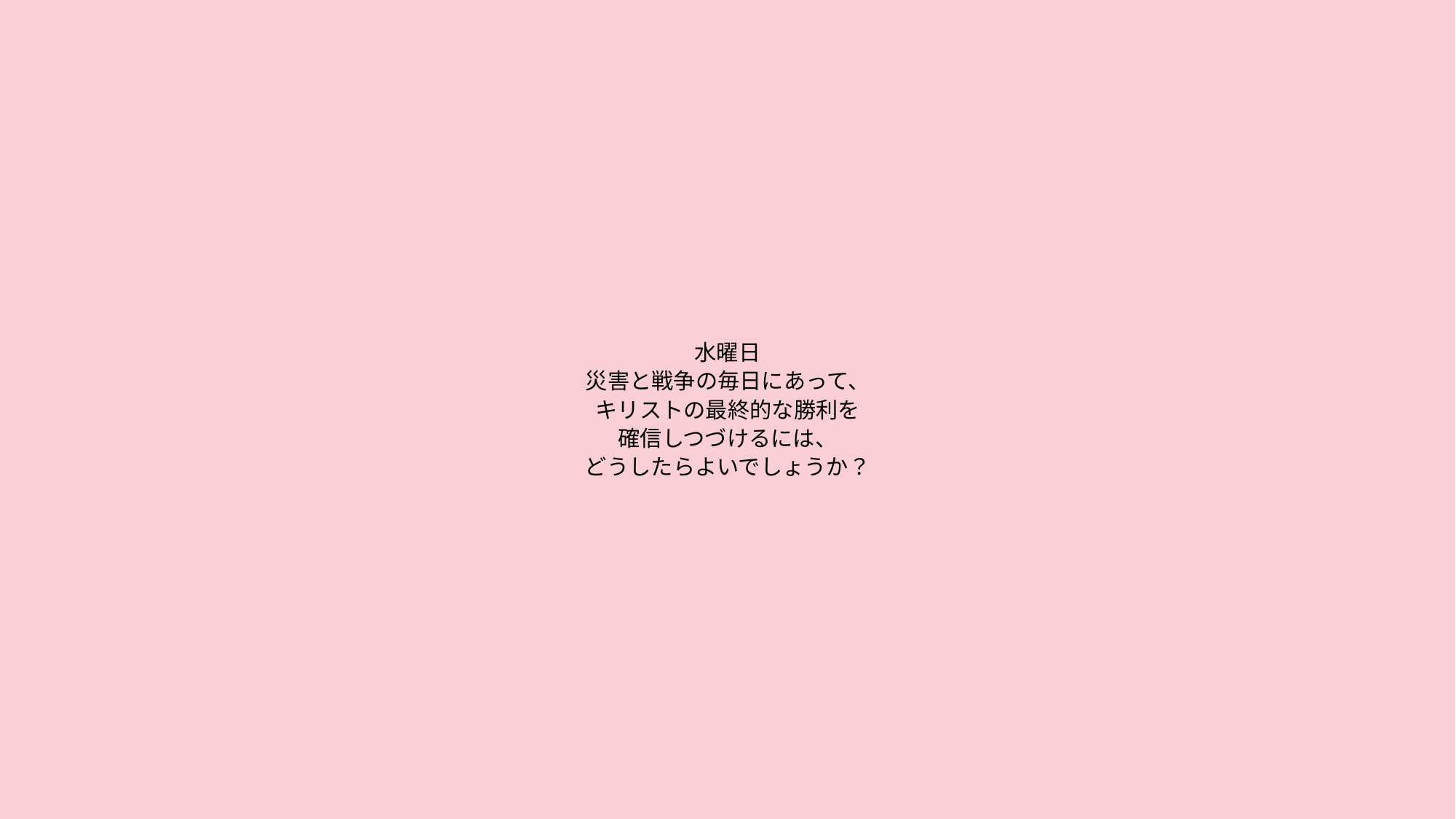

# 水曜日 災害と戦争の毎日にあって、 キリストの最終的な勝利を 確信しつづけるには、 どうしたらよいでしょうか？